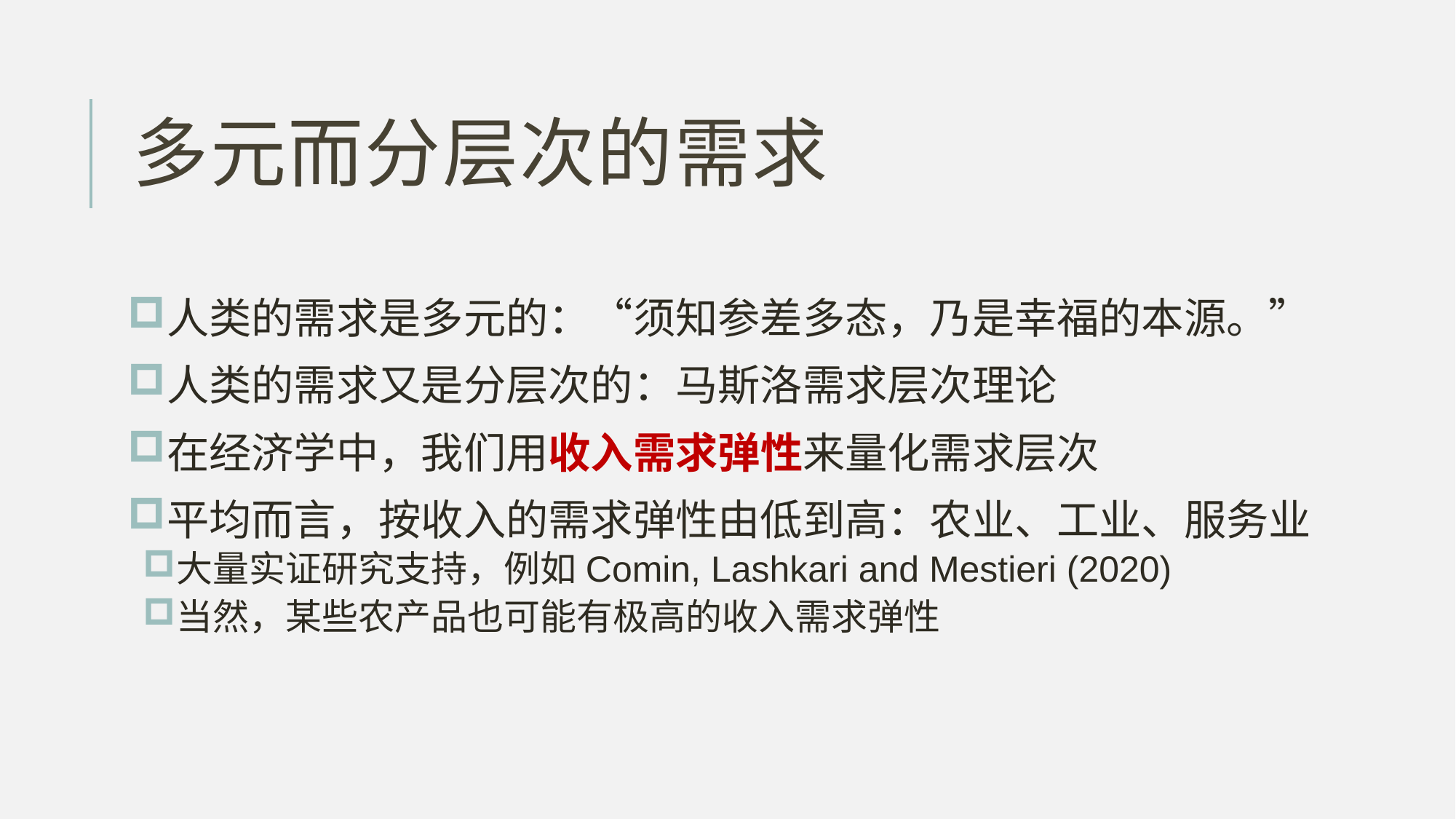

# 多元而分层次的需求
人类的需求是多元的：“须知参差多态，乃是幸福的本源。”
人类的需求又是分层次的：马斯洛需求层次理论
在经济学中，我们用收入需求弹性来量化需求层次
平均而言，按收入的需求弹性由低到高：农业、工业、服务业
大量实证研究支持，例如Comin, Lashkari and Mestieri (2020)
当然，某些农产品也可能有极高的收入需求弹性